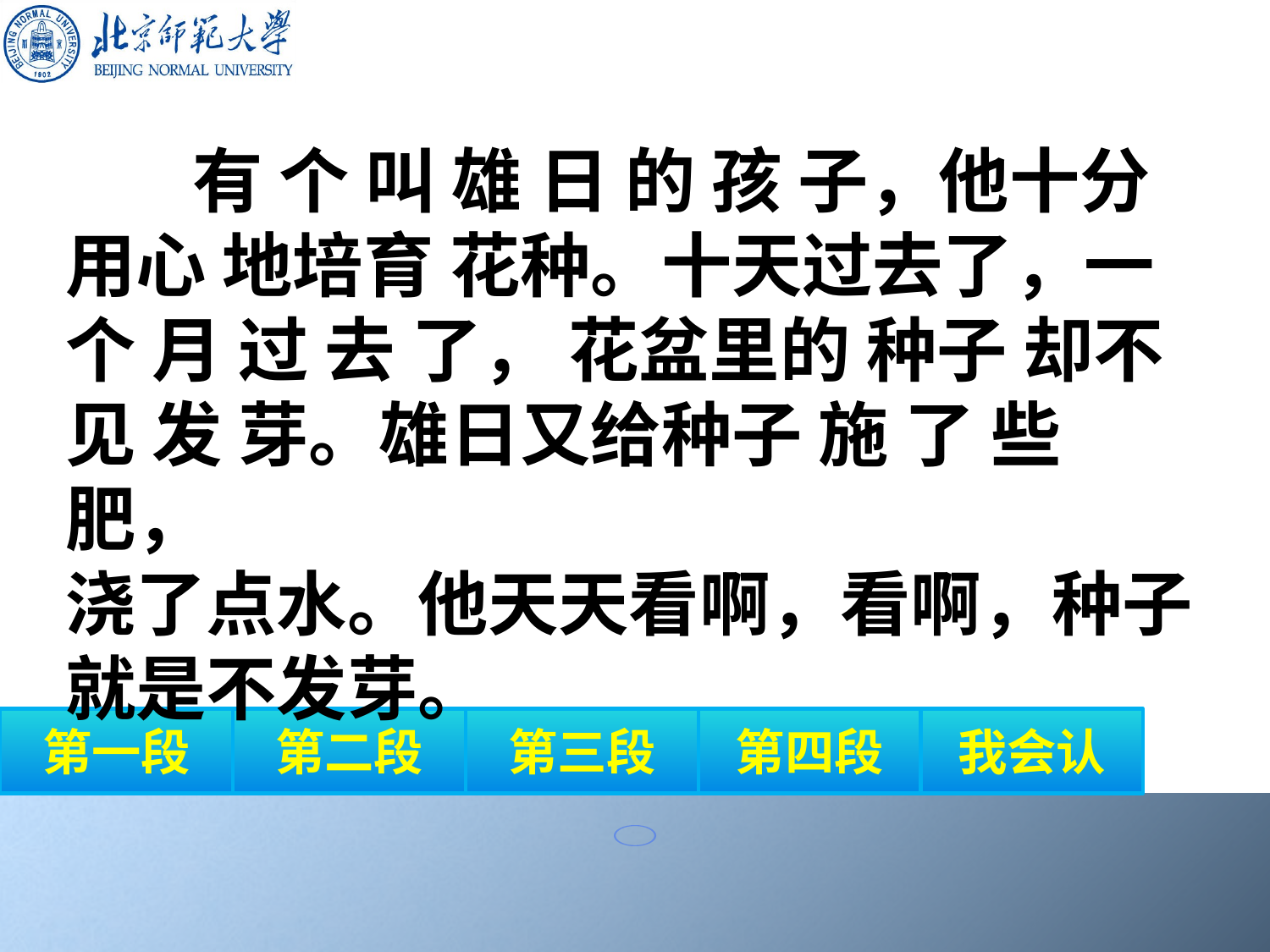

有 个 叫 雄 日 的 孩 子，他十分
用心 地培育 花种。十天过去了，一
个 月 过 去 了， 花盆里的 种子 却不
见 发 芽。雄日又给种子 施 了 些 肥，
浇了点水。他天天看啊，看啊，种子
就是不发芽。
第一段
第二段
第三段
第四段
我会认